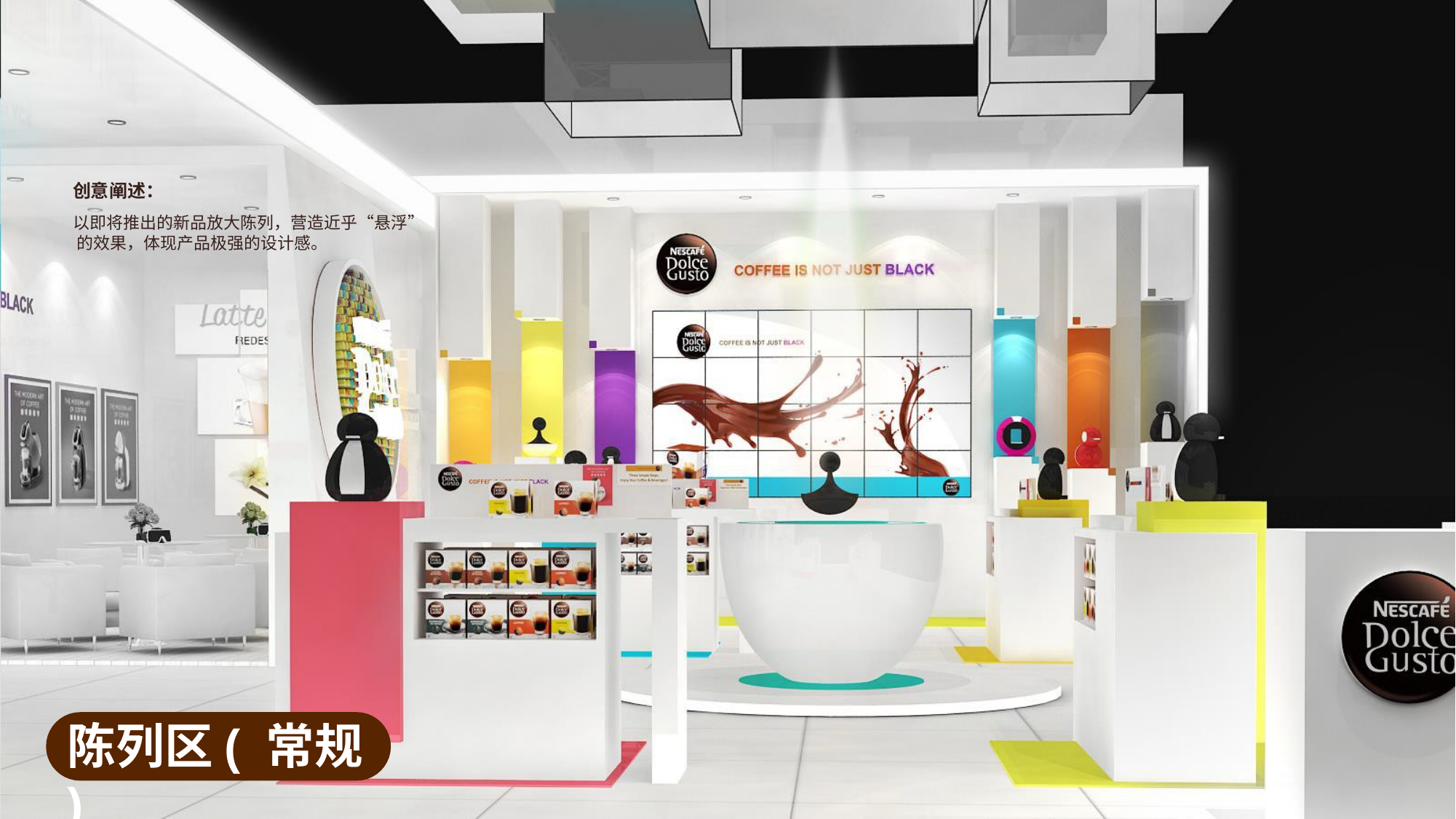

创意阐述：
以即将推出的新品放大陈列，营造近乎“悬浮”  的效果，体现产品极强的设计感。

陈列区( 常规 )